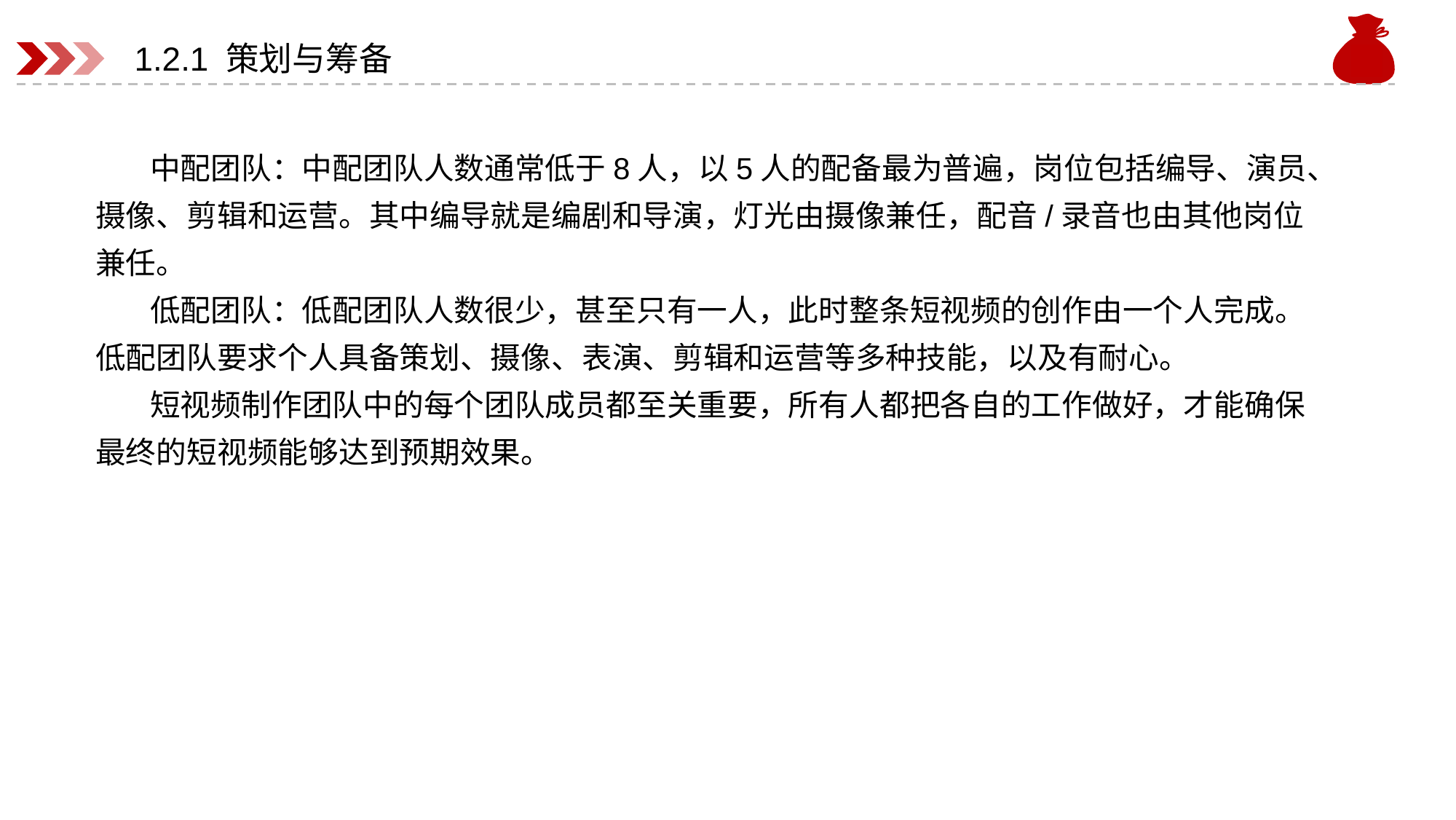

# 1.2.1 策划与筹备
18
中配团队：中配团队人数通常低于8人，以5人的配备最为普遍，岗位包括编导、演员、摄像、剪辑和运营。其中编导就是编剧和导演，灯光由摄像兼任，配音/录音也由其他岗位兼任。
低配团队：低配团队人数很少，甚至只有一人，此时整条短视频的创作由一个人完成。低配团队要求个人具备策划、摄像、表演、剪辑和运营等多种技能，以及有耐心。
短视频制作团队中的每个团队成员都至关重要，所有人都把各自的工作做好，才能确保最终的短视频能够达到预期效果。